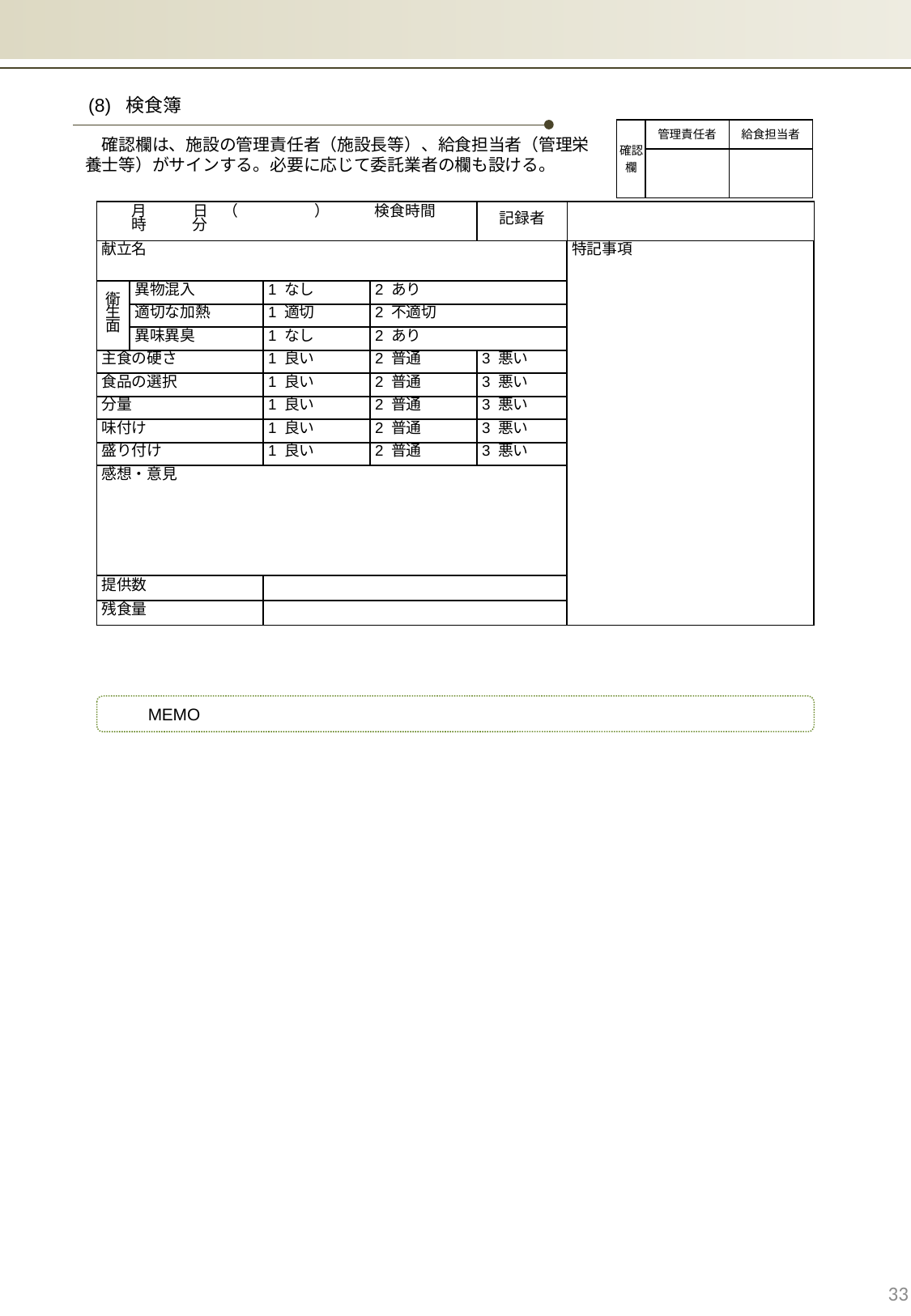

(8)  検食簿

| 確認欄 | 管理責任者 | 給食担当者 |
| --- | --- | --- |
|  |  |  |
　確認欄は、施設の管理責任者（施設長等）、給食担当者（管理栄養士等）がサインする。必要に応じて委託業者の欄も設ける。
| 月　　　日　（　　　　　）　　　検食時間　　　　時　　　分 |  |  |  | 記録者 |  |
| --- | --- | --- | --- | --- | --- |
| 献立名 |  |  |  |  | 特記事項 |
| 衛生面 | 異物混入 | 1 なし | 2 あり |  |  |
|  | 適切な加熱 | 1 適切 | 2 不適切 |  |  |
|  | 異味異臭 | 1 なし | 2 あり |  |  |
| 主食の硬さ |  | 1 良い | 2 普通 | 3 悪い |  |
| 食品の選択 |  | 1 良い | 2 普通 | 3 悪い |  |
| 分量 |  | 1 良い | 2 普通 | 3 悪い |  |
| 味付け |  | 1 良い | 2 普通 | 3 悪い |  |
| 盛り付け |  | 1 良い | 2 普通 | 3 悪い |  |
| 感想・意見 |  |  |  |  |  |
| 提供数 |  |  |  |  |  |
| 残食量 |  |  |  |  |  |
　　MEMO
33